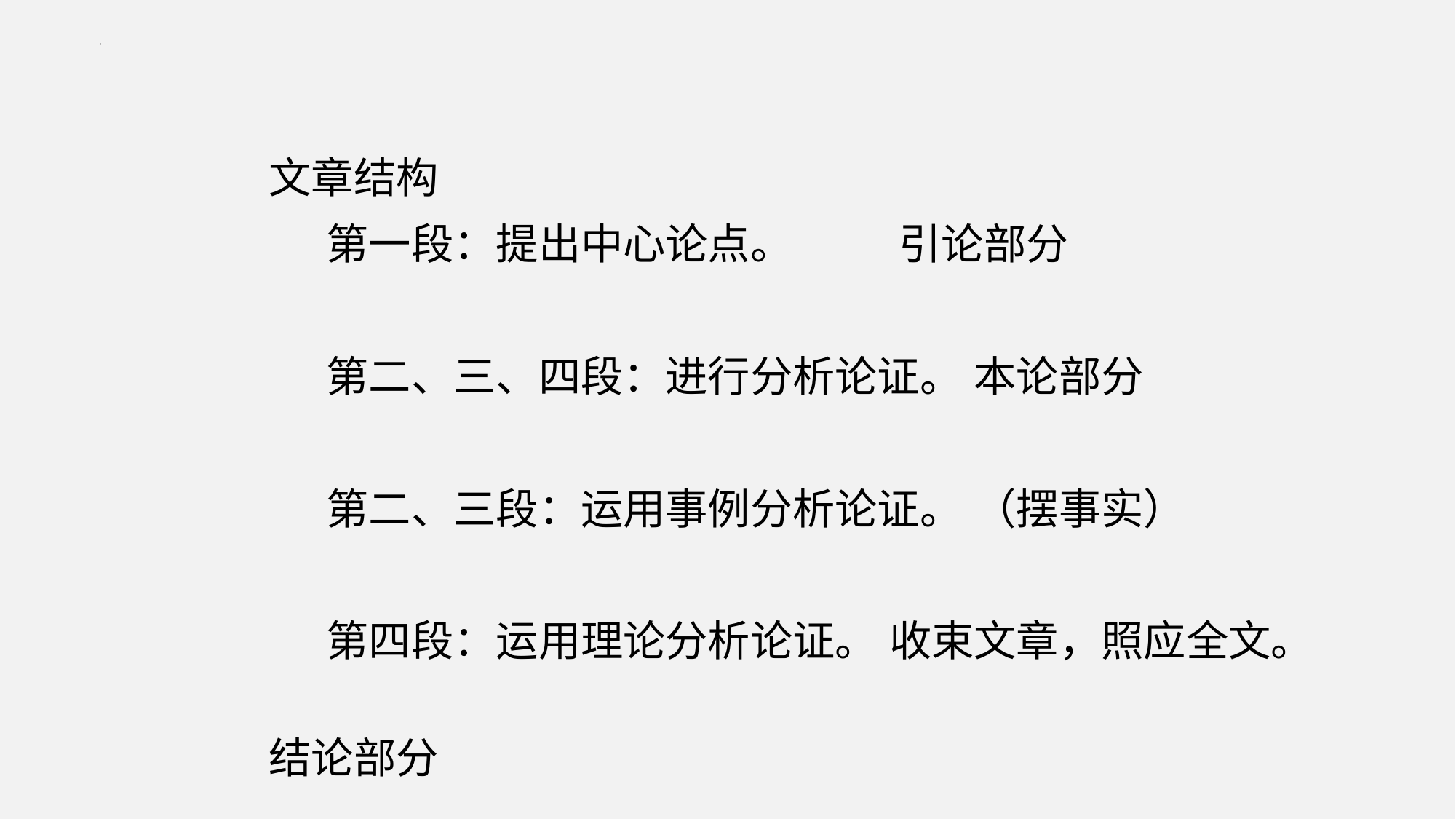

文章结构
    第一段：提出中心论点。         引论部分

    第二、三、四段：进行分析论证。 本论部分

    第二、三段：运用事例分析论证。 （摆事实）

    第四段：运用理论分析论证。 收束文章，照应全文。
                                                                                           结论部分